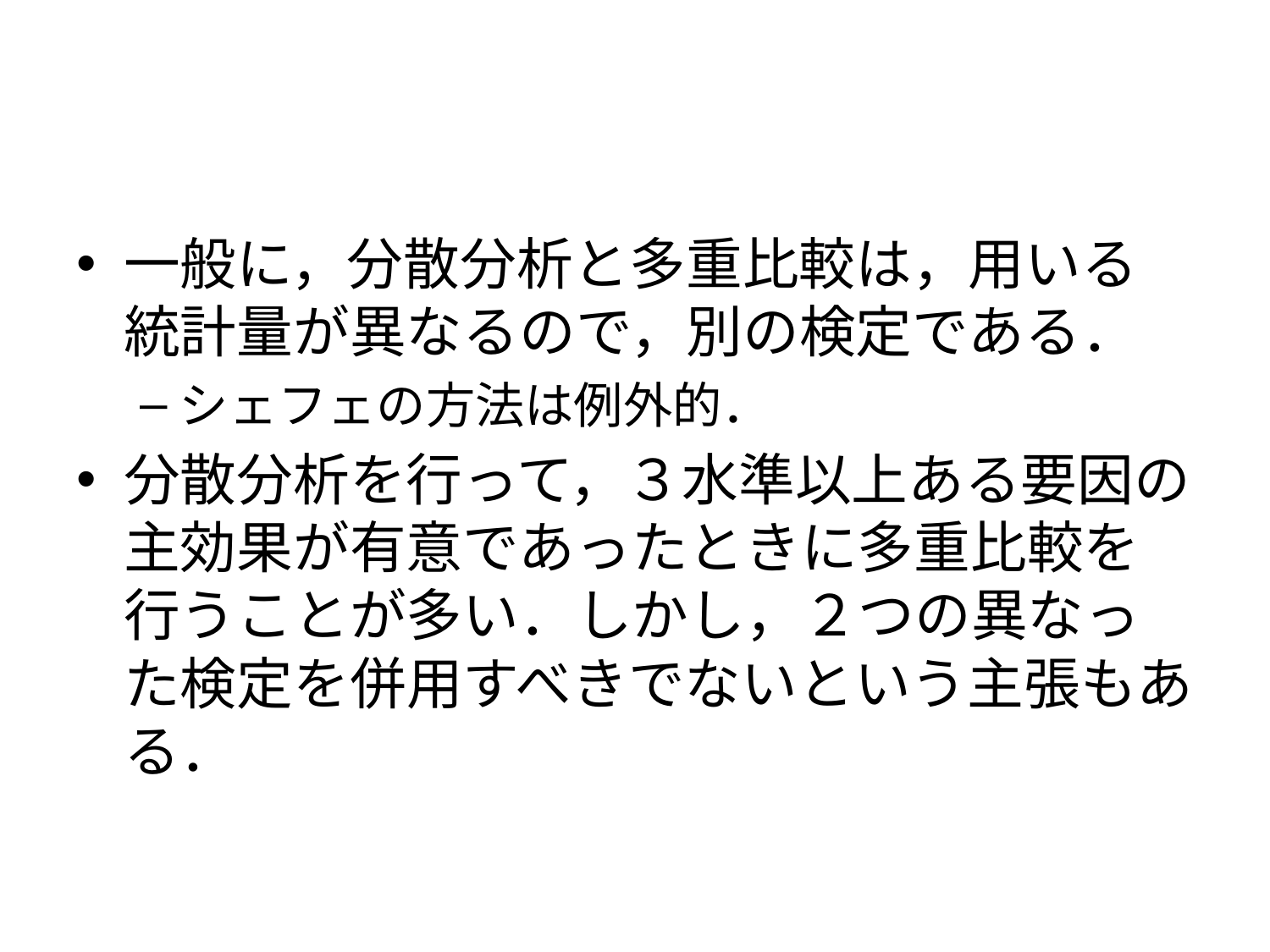

#
一般に，分散分析と多重比較は，用いる統計量が異なるので，別の検定である．
シェフェの方法は例外的．
分散分析を行って，３水準以上ある要因の主効果が有意であったときに多重比較を行うことが多い．しかし，２つの異なった検定を併用すべきでないという主張もある．